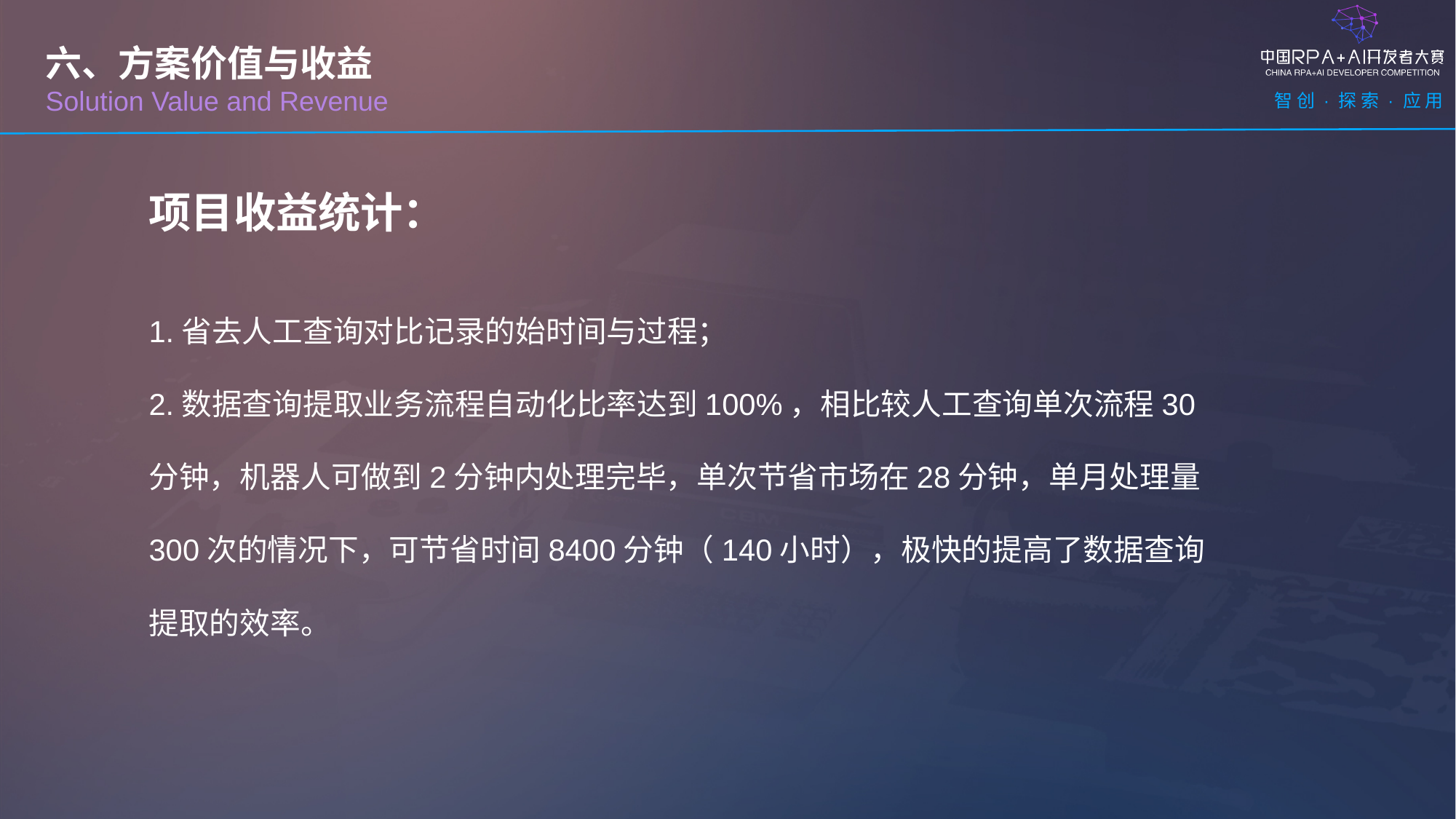

六、方案价值与收益
Solution Value and Revenue
项目收益统计：
1.省去人工查询对比记录的始时间与过程；
2.数据查询提取业务流程自动化比率达到100%，相比较人工查询单次流程30分钟，机器人可做到2分钟内处理完毕，单次节省市场在28分钟，单月处理量300次的情况下，可节省时间8400分钟（140小时），极快的提高了数据查询提取的效率。